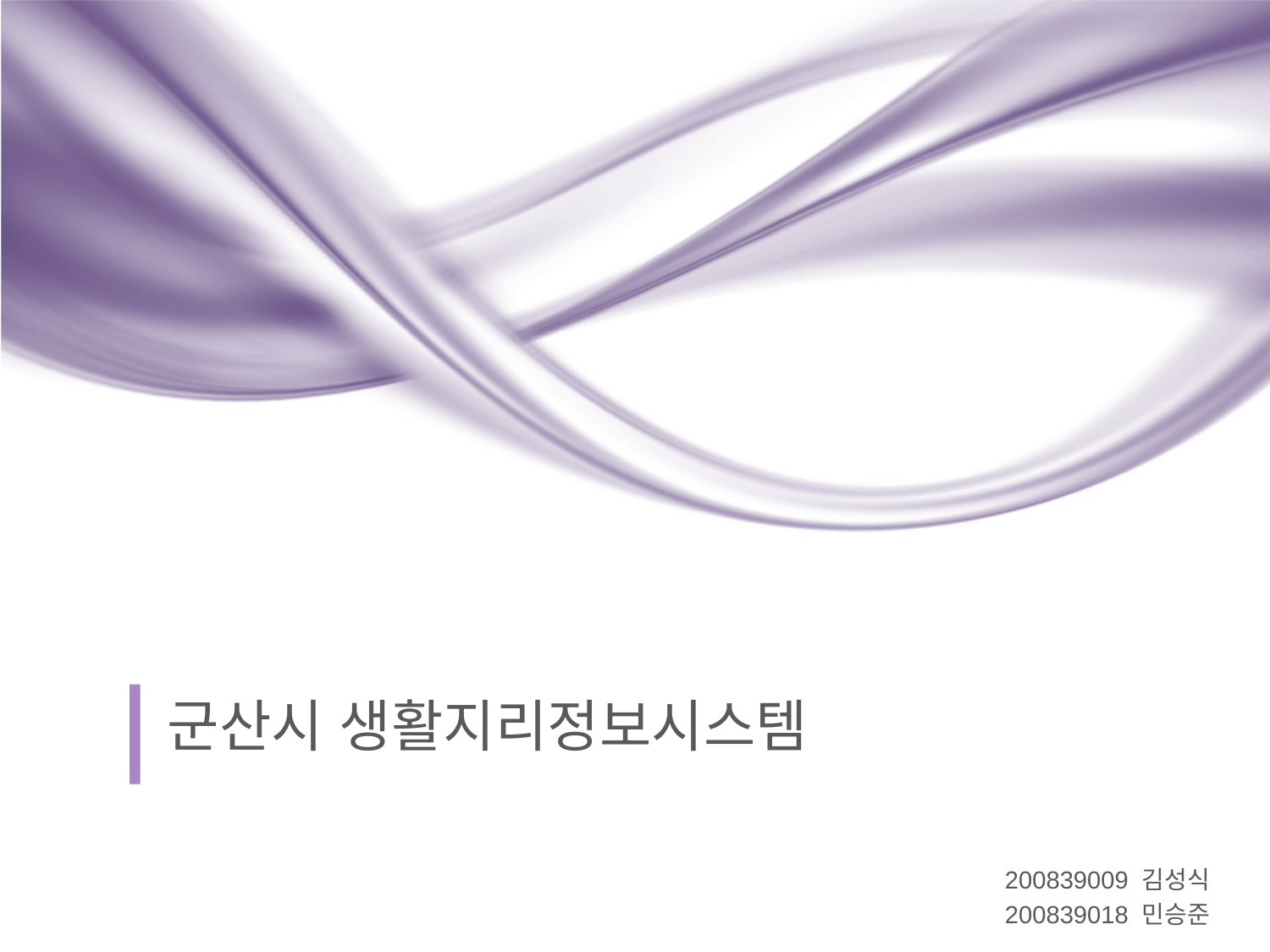

# 군산시 생활지리정보시스템
200839009 김성식
200839018 민승준